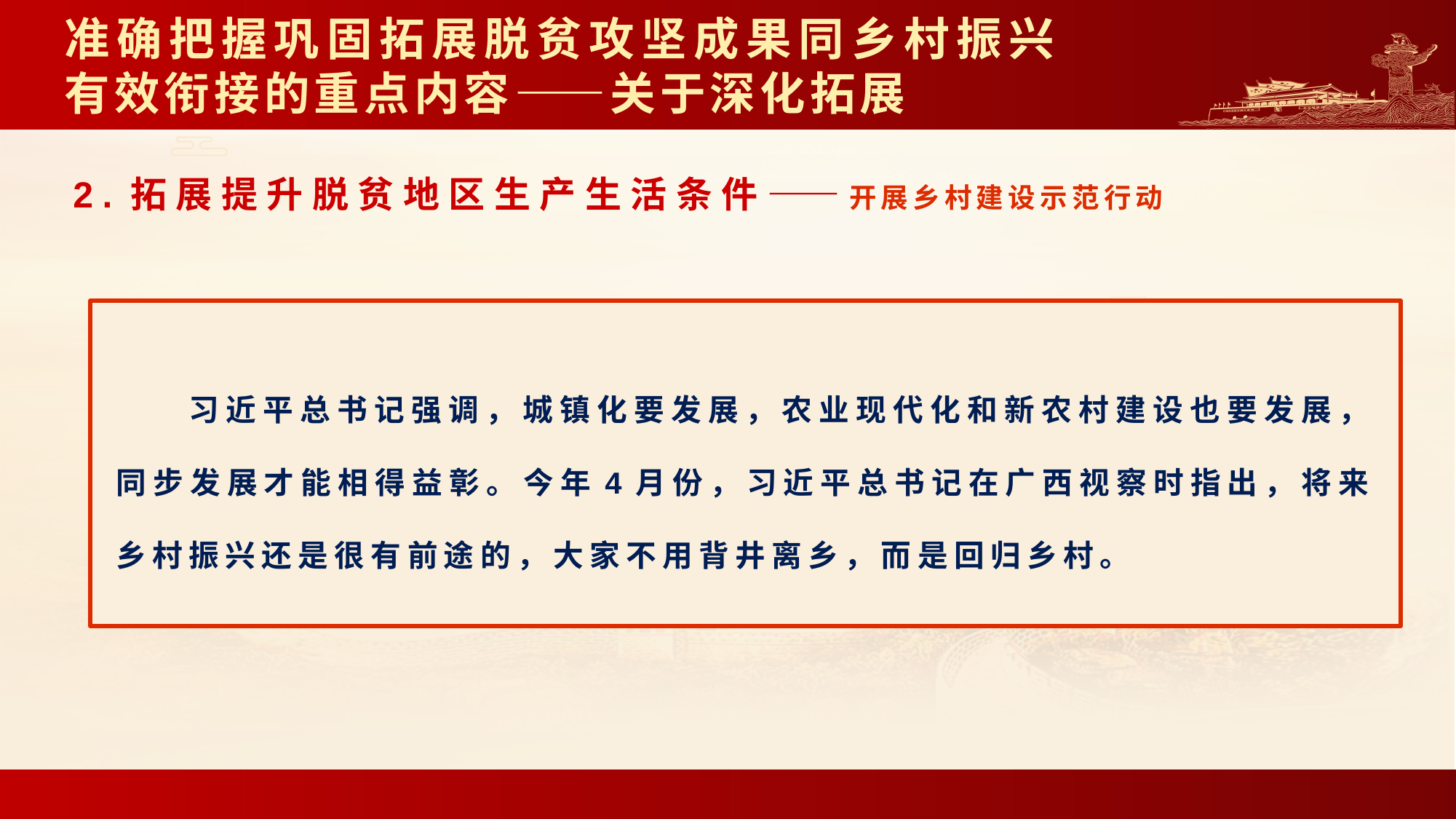

# 准确把握巩固拓展脱贫攻坚成果同乡村振兴有效衔接的重点内容——关于深化拓展
2.拓展提升脱贫地区生产生活条件——开展乡村建设示范行动
习近平总书记强调，城镇化要发展，农业现代化和新农村建设也要发展，同步发展才能相得益彰。今年4月份，习近平总书记在广西视察时指出，将来乡村振兴还是很有前途的，大家不用背井离乡，而是回归乡村。